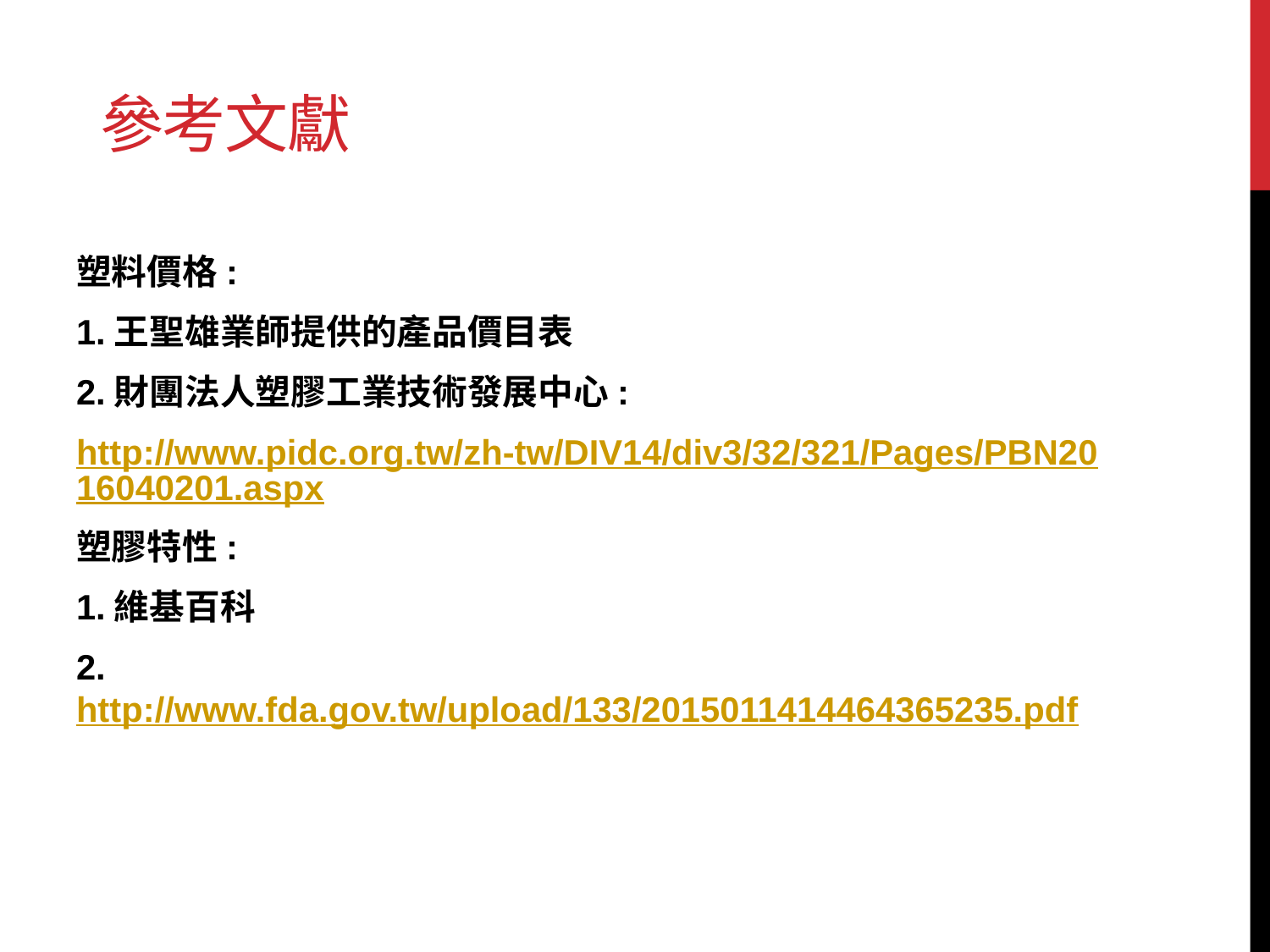

# 參考文獻
塑料價格:
1.王聖雄業師提供的產品價目表
2.財團法人塑膠工業技術發展中心:
http://www.pidc.org.tw/zh-tw/DIV14/div3/32/321/Pages/PBN2016040201.aspx
塑膠特性:
1.維基百科
2. http://www.fda.gov.tw/upload/133/2015011414464365235.pdf